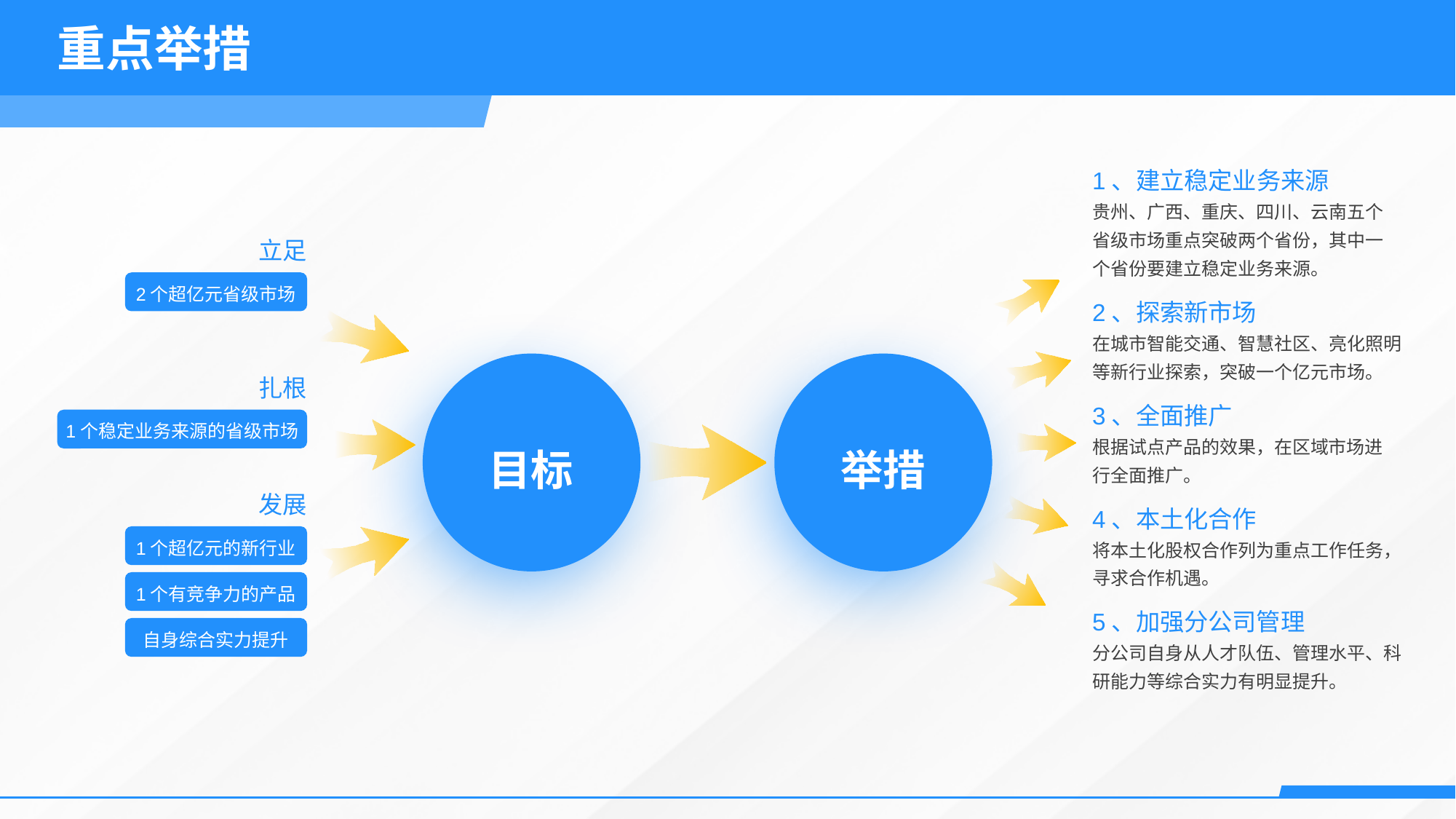

重点举措
1、建立稳定业务来源
贵州、广西、重庆、四川、云南五个省级市场重点突破两个省份，其中一个省份要建立稳定业务来源。

立足

2个超亿元省级市场

2、探索新市场

在城市智能交通、智慧社区、亮化照明等新行业探索，突破一个亿元市场。

扎根
3、全面推广

目标
举措
1个稳定业务来源的省级市场

根据试点产品的效果，在区域市场进行全面推广。
发展

4、本土化合作

1个超亿元的新行业
将本土化股权合作列为重点工作任务，寻求合作机遇。

1个有竞争力的产品
5、加强分公司管理

自身综合实力提升
分公司自身从人才队伍、管理水平、科研能力等综合实力有明显提升。